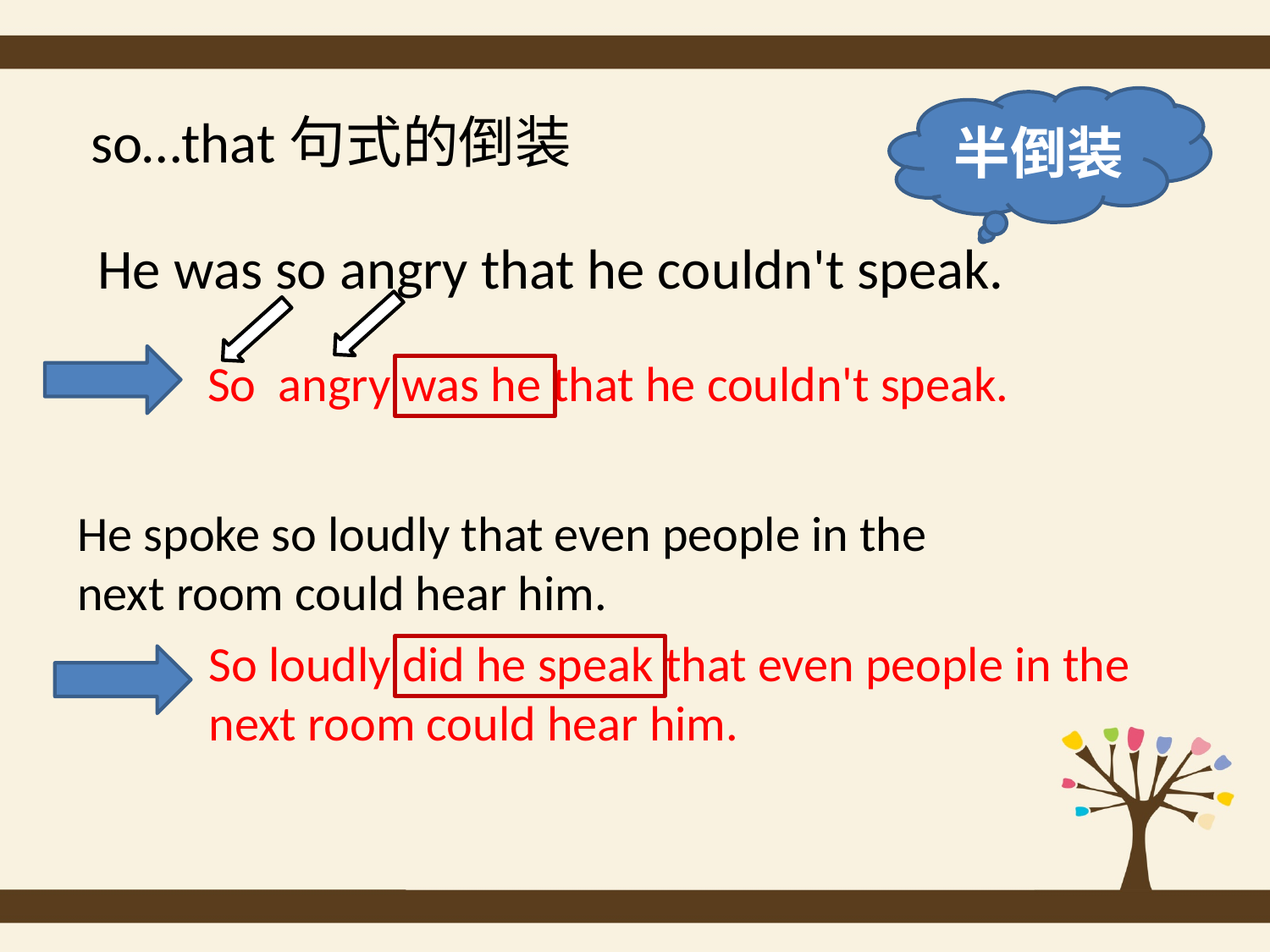

半倒装
so…that句式的倒装
He was so angry that he couldn't speak.

So  angry was he that he couldn't speak.

He spoke so loudly that even people in the
next room could hear him.
So loudly did he speak that even people in the
next room could hear him.